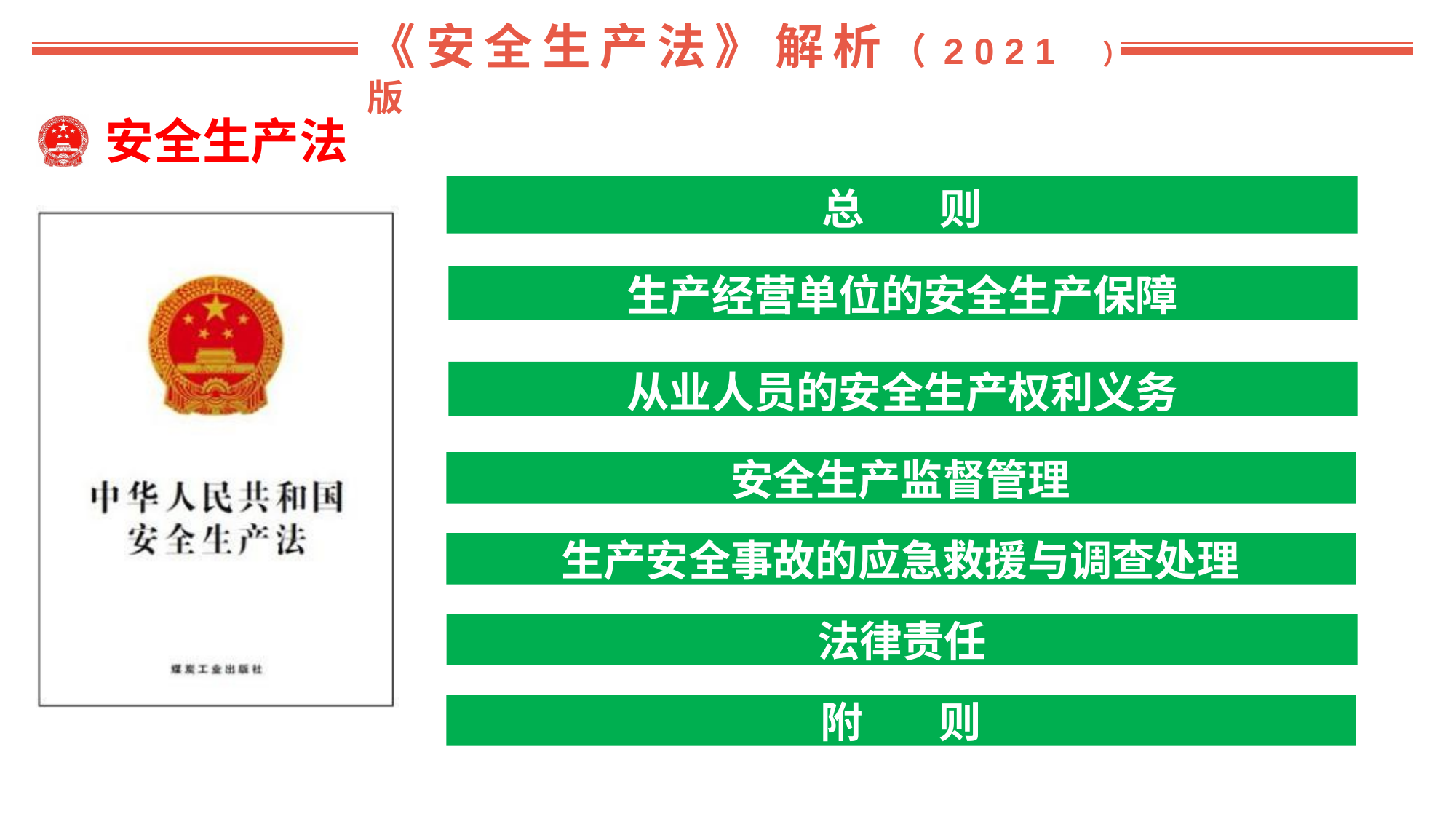

# 《 安全生产法》 解析（ 2 0 2 1 版
）

安全生产法

总	则

生产经营单位的安全生产保障
从业人员的安全生产权利义务
安全生产监督管理
生产安全事故的应急救援与调查处理
法律责任
附	则